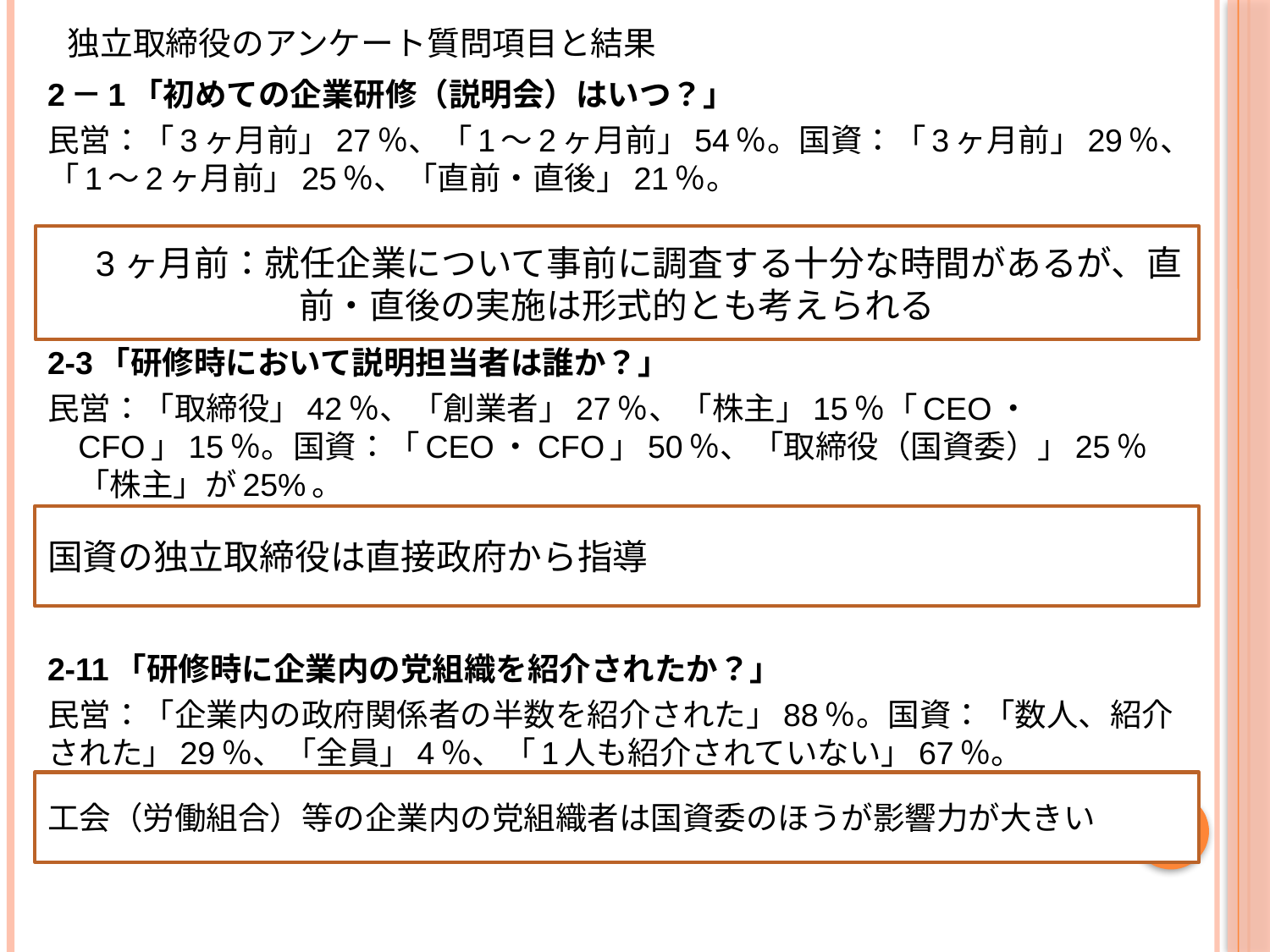

# 独立取締役のアンケート質問項目と結果
2－1「初めての企業研修（説明会）はいつ？」
民営：「3ヶ月前」27％、「1～2ヶ月前」54％。国資：「3ヶ月前」29％、「1～2ヶ月前」25％、「直前・直後」21％。

　　　。

2‐3「研修時において説明担当者は誰か？」
民営：「取締役」42％、「創業者」27％、「株主」15％「CEO・CFO」15％。国資：「CEO・CFO」50％、「取締役（国資委）」25％「株主」が25%。

2‐11「研修時に企業内の党組織を紹介されたか？」
民営：「企業内の政府関係者の半数を紹介された」88％。国資：「数人、紹介された」29％、「全員」4％、「1人も紹介されていない」67％。

　3ヶ月前：就任企業について事前に調査する十分な時間があるが、直前・直後の実施は形式的とも考えられる
国資の独立取締役は直接政府から指導
工会（労働組合）等の企業内の党組織者は国資委のほうが影響力が大きい
23